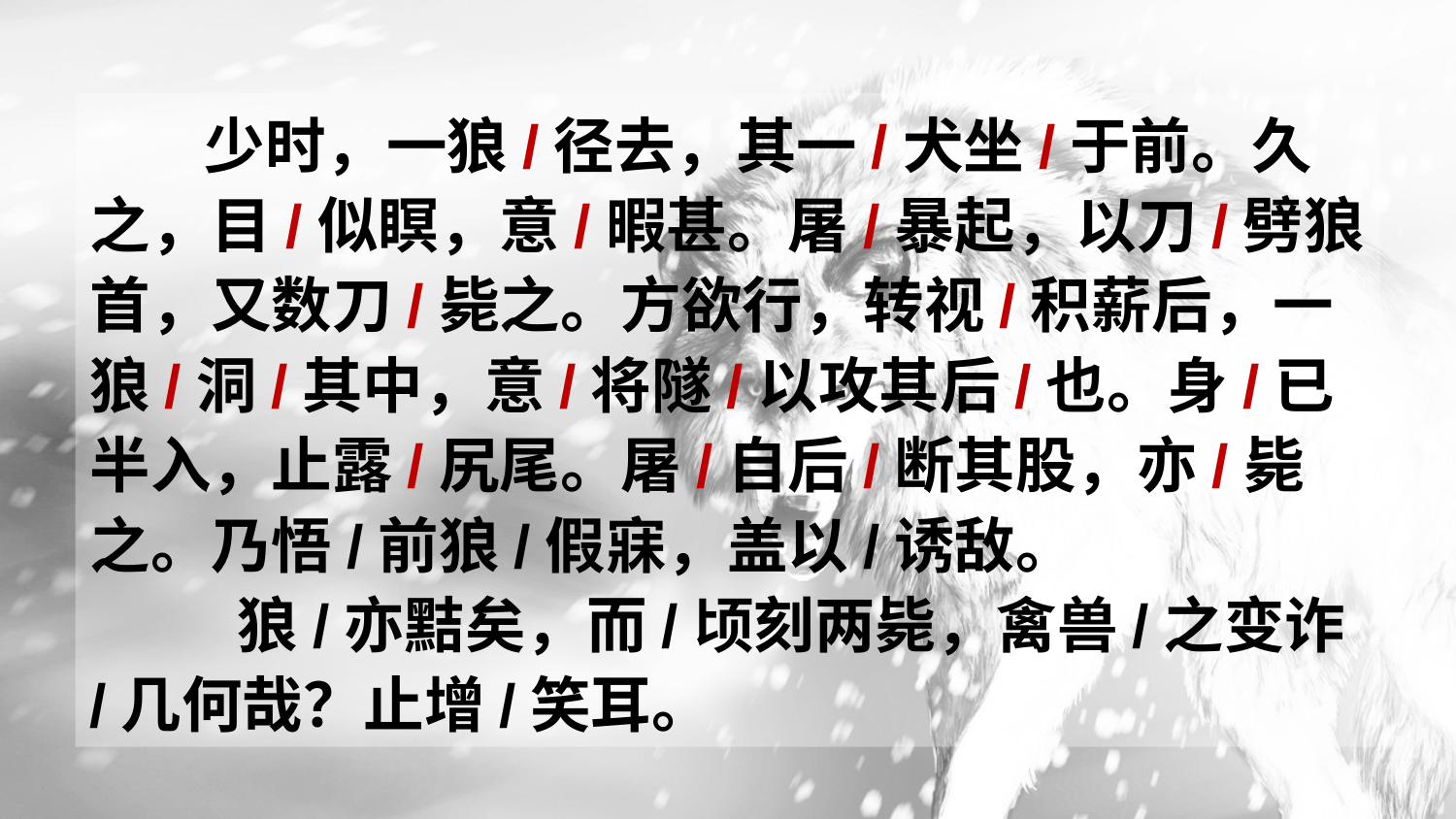

少时，一狼/径去，其一/犬坐/于前。久之，目/似瞑，意/暇甚。屠/暴起，以刀/劈狼首，又数刀/毙之。方欲行，转视/积薪后，一狼/洞/其中，意/将隧/以攻其后/也。身/已半入，止露/尻尾。屠/自后/断其股，亦/毙之。乃悟/前狼/假寐，盖以/诱敌。
  狼/亦黠矣，而/顷刻两毙，禽兽/之变诈/几何哉？止增/笑耳。